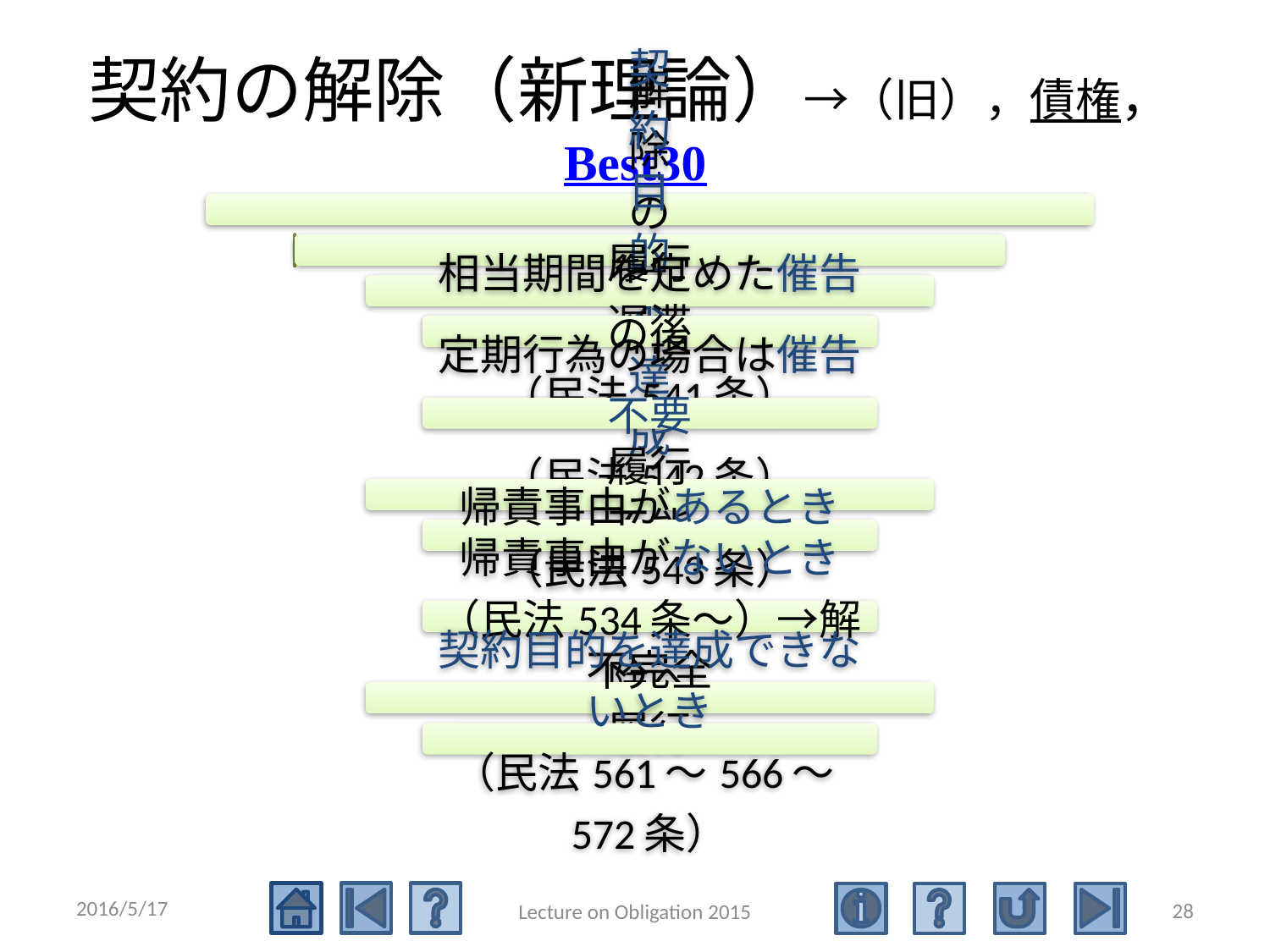

# 契約の解除（新理論）→（旧），債権，Best30

2016/5/17
28
Lecture on Obligation 2015